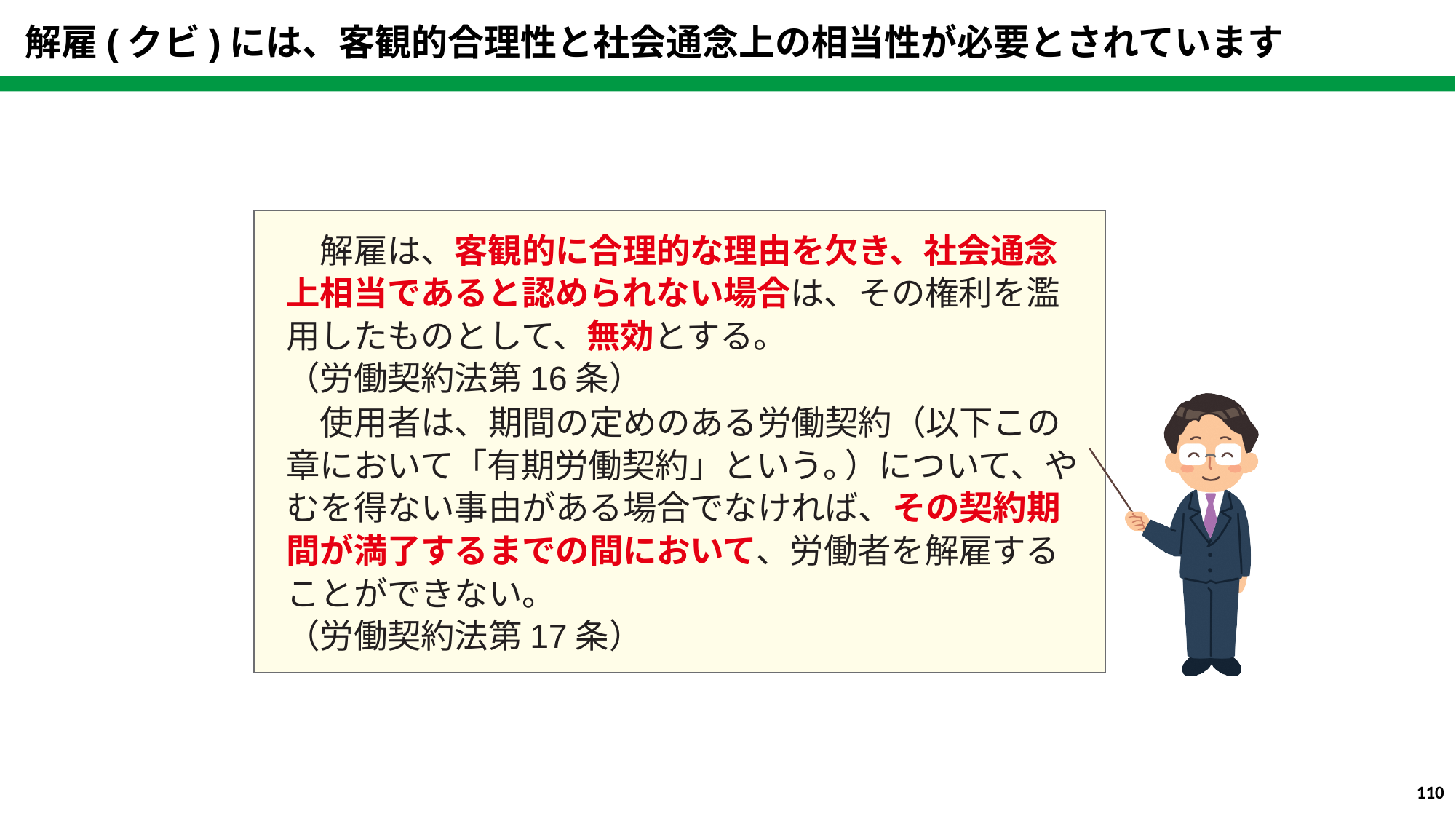

解雇(クビ)には、客観的合理性と社会通念上の相当性が必要とされています

　解雇は、客観的に合理的な理由を欠き、社会通念上相当であると認められない場合は、その権利を濫用したものとして、無効とする。
（労働契約法第16条）
　使用者は、期間の定めのある労働契約（以下この章において「有期労働契約」という。）について、やむを得ない事由がある場合でなければ、その契約期間が満了するまでの間において、労働者を解雇することができない。
（労働契約法第17条）

110